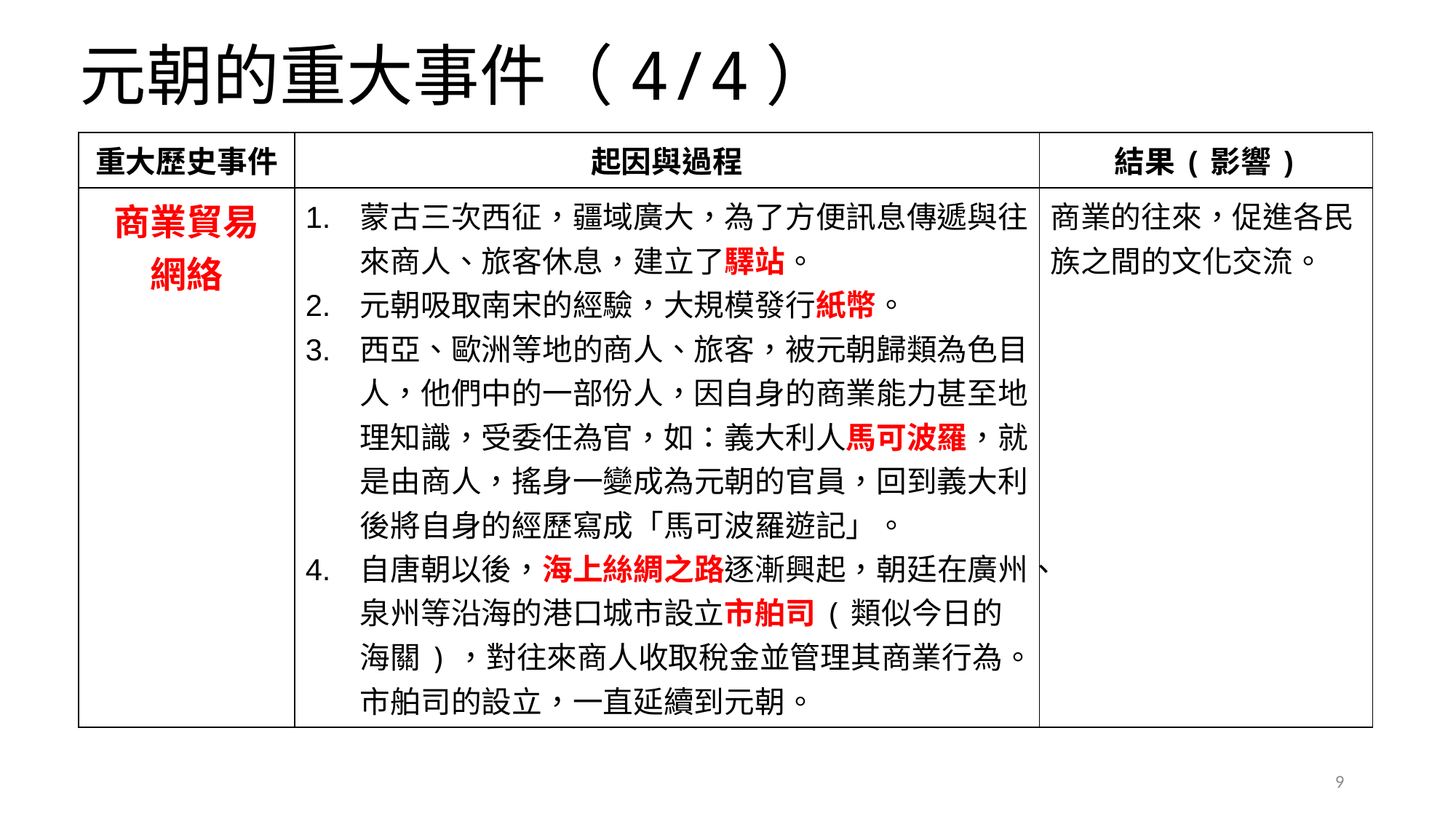

# 元朝的重大事件（4/4）
| 重大歷史事件 | 起因與過程 | 結果(影響) |
| --- | --- | --- |
| 商業貿易 網絡 | 蒙古三次西征，疆域廣大，為了方便訊息傳遞與往來商人、旅客休息，建立了驛站。 元朝吸取南宋的經驗，大規模發行紙幣。 西亞、歐洲等地的商人、旅客，被元朝歸類為色目人，他們中的一部份人，因自身的商業能力甚至地理知識，受委任為官，如：義大利人馬可波羅，就是由商人，搖身一變成為元朝的官員，回到義大利後將自身的經歷寫成「馬可波羅遊記」。 自唐朝以後，海上絲綢之路逐漸興起，朝廷在廣州、泉州等沿海的港口城市設立市舶司(類似今日的海關)，對往來商人收取稅金並管理其商業行為。市舶司的設立，一直延續到元朝。 | 商業的往來，促進各民族之間的文化交流。 |
9